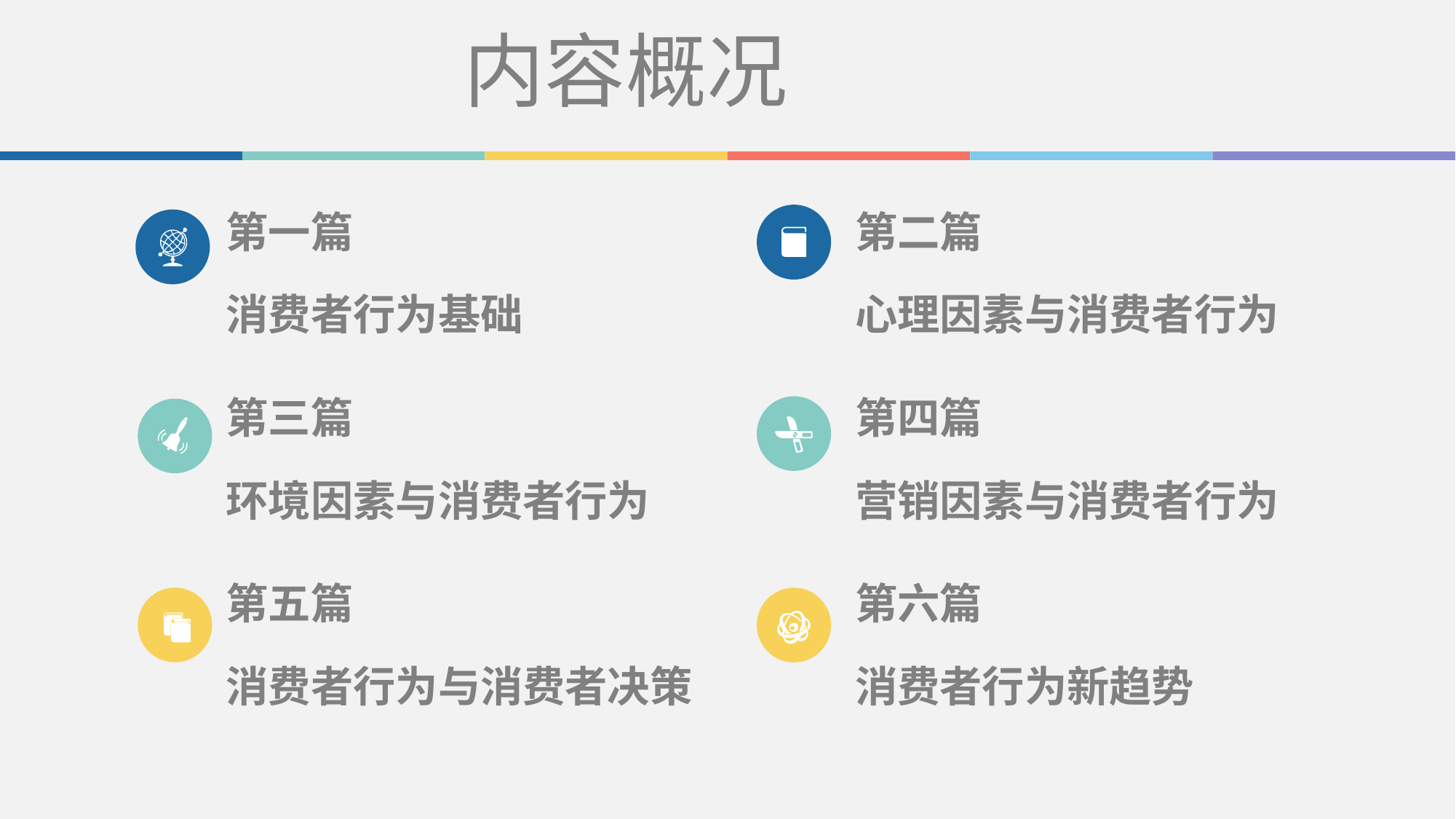

内容概况

第一篇
消费者行为基础
第二篇
心理因素与消费者行为

第三篇
环境因素与消费者行为
第四篇
营销因素与消费者行为

第五篇
消费者行为与消费者决策
第六篇
消费者行为新趋势